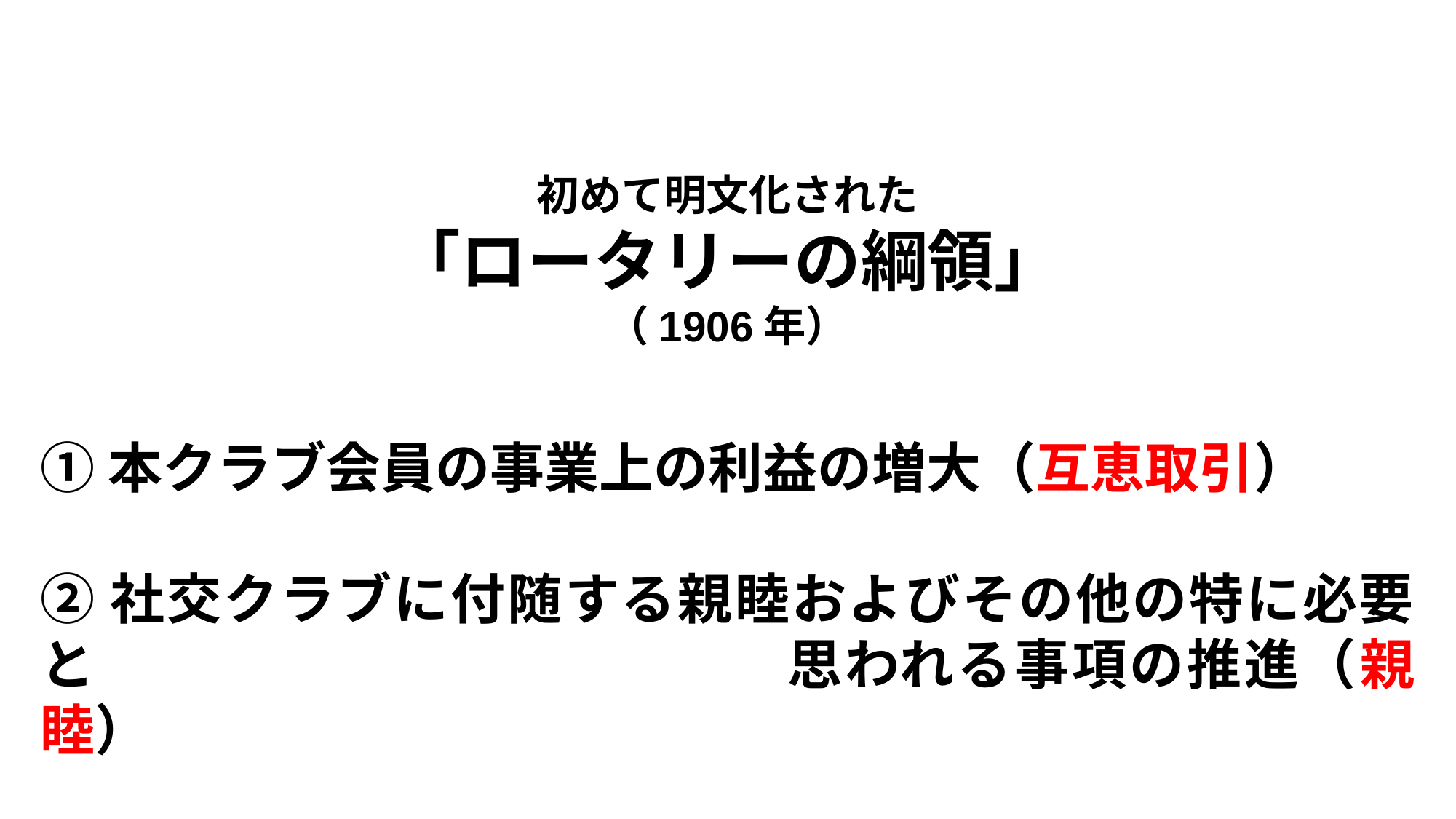

初めて明文化された
「ロータリーの綱領」
（1906年）

①本クラブ会員の事業上の利益の増大（互恵取引）

②社交クラブに付随する親睦およびその他の特に必要と　　　　　　　　　　　　思われる事項の推進（親睦）